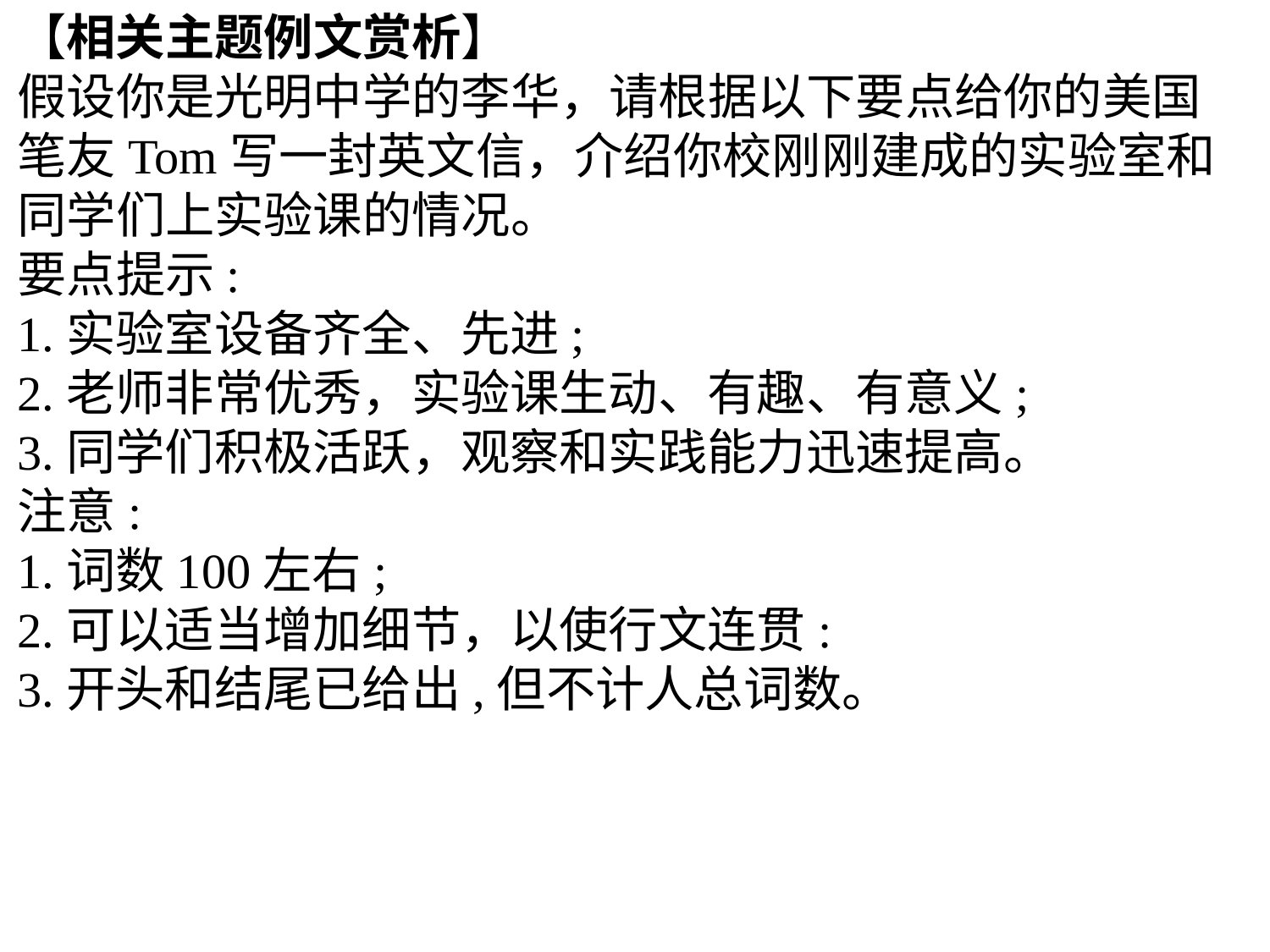

【相关主题例文赏析】
假设你是光明中学的李华，请根据以下要点给你的美国笔友Tom写一封英文信，介绍你校刚刚建成的实验室和同学们上实验课的情况。
要点提示:
1.实验室设备齐全、先进;
2.老师非常优秀，实验课生动、有趣、有意义;
3.同学们积极活跃，观察和实践能力迅速提高。
注意:
1.词数100左右;
2.可以适当增加细节，以使行文连贯:
3.开头和结尾已给出,但不计人总词数。